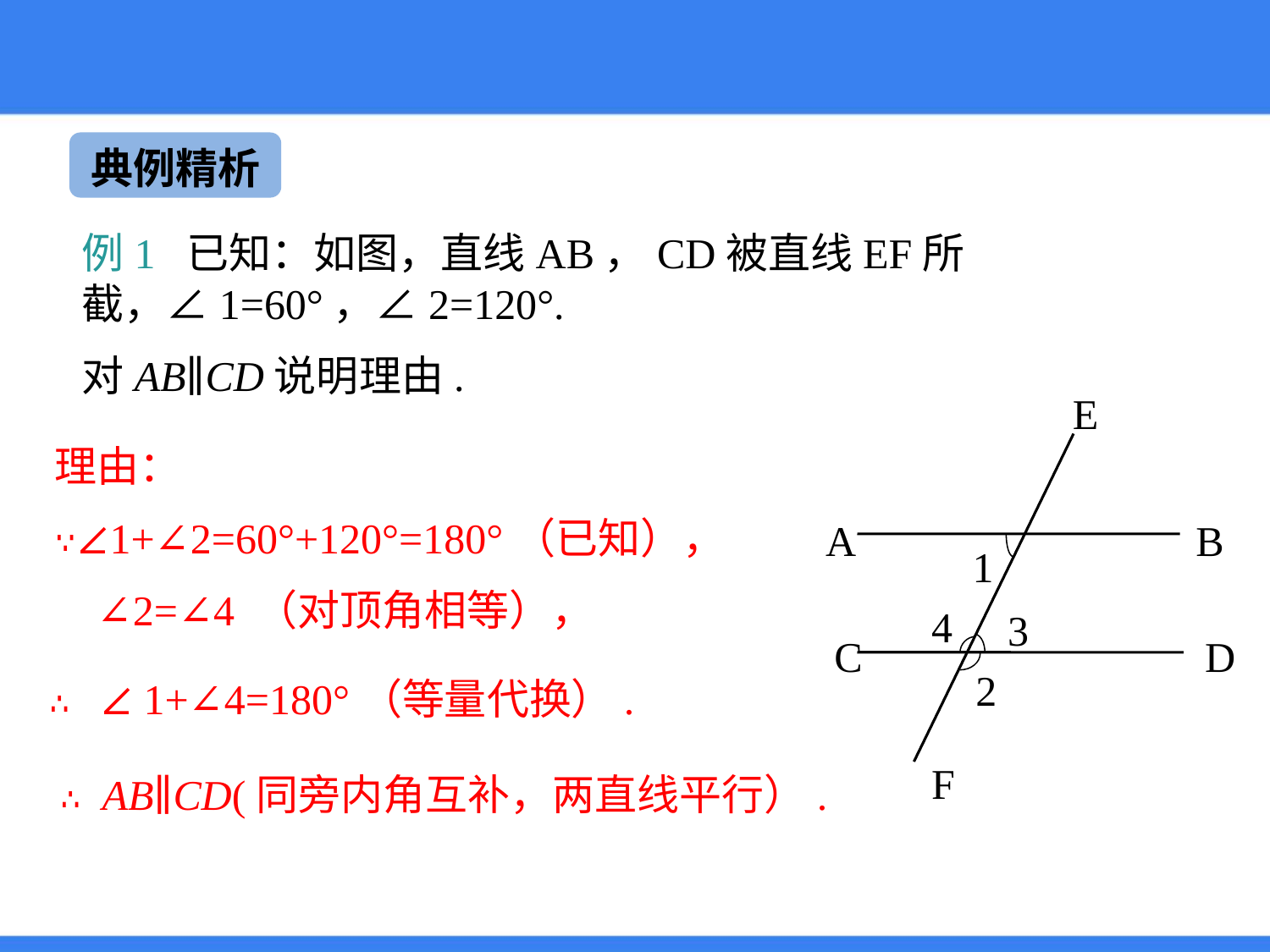

典例精析
例1  已知：如图，直线AB，CD被直线EF所截，∠1=60°，∠2=120°.
对AB∥CD说明理由.
E

A
B
1
4
3
C
D
2
F
理由：
∵∠1+∠2=60°+120°=180°（已知），
    ∠2=∠4 （对顶角相等），
∴ ∠1+∠4=180°（等量代换）.
∴AB∥CD(同旁内角互补，两直线平行）.